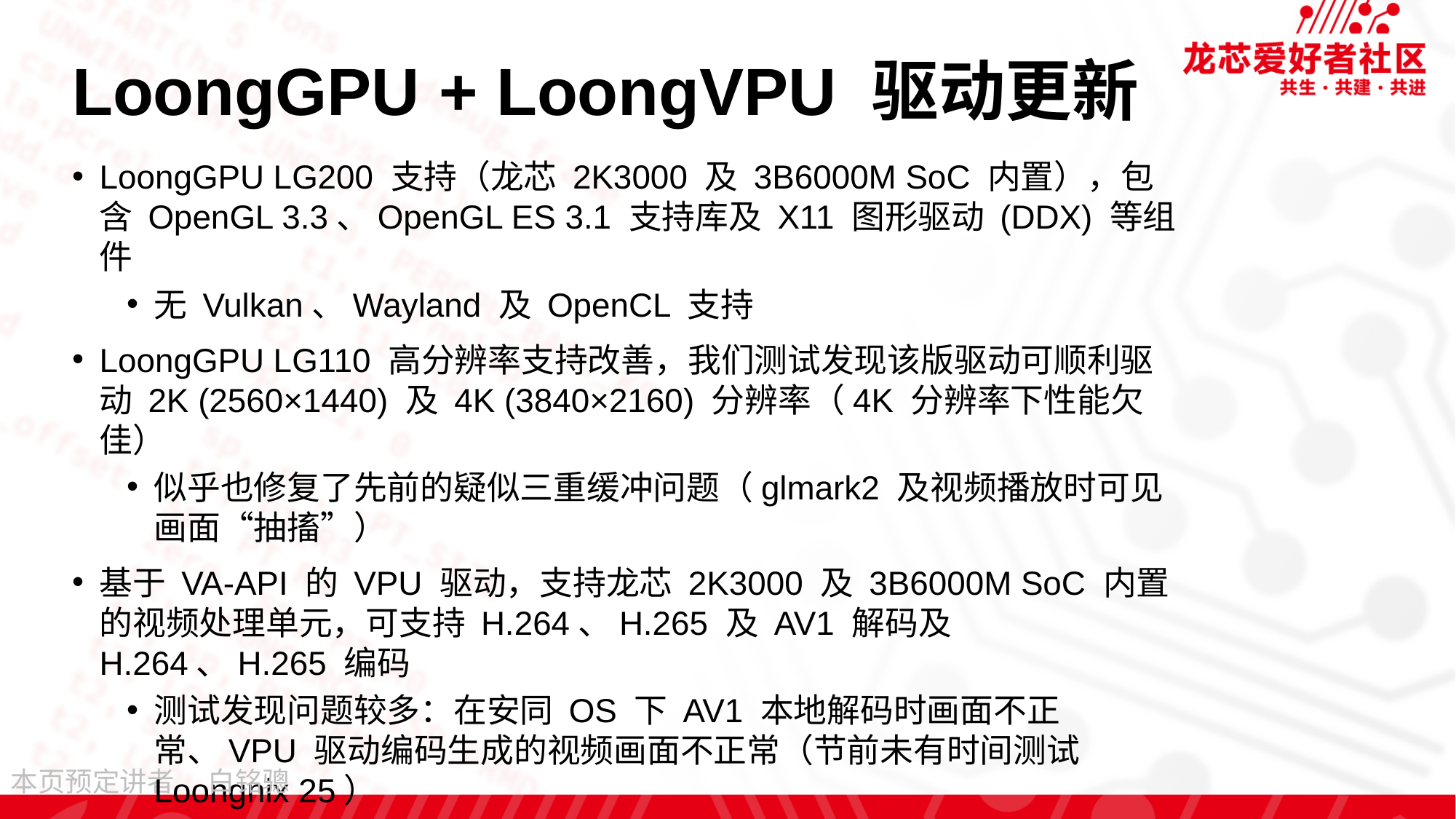

# LoongGPU + LoongVPU 驱动更新
LoongGPU LG200 支持（龙芯 2K3000 及 3B6000M SoC 内置），包含 OpenGL 3.3、OpenGL ES 3.1 支持库及 X11 图形驱动 (DDX) 等组件
无 Vulkan、Wayland 及 OpenCL 支持
LoongGPU LG110 高分辨率支持改善，我们测试发现该版驱动可顺利驱动 2K (2560×1440) 及 4K (3840×2160) 分辨率（4K 分辨率下性能欠佳）
似乎也修复了先前的疑似三重缓冲问题（glmark2 及视频播放时可见画面“抽搐”）
基于 VA-API 的 VPU 驱动，支持龙芯 2K3000 及 3B6000M SoC 内置的视频处理单元，可支持 H.264、H.265 及 AV1 解码及 H.264、H.265 编码
测试发现问题较多：在安同 OS 下 AV1 本地解码时画面不正常、VPU 驱动编码生成的视频画面不正常（节前未有时间测试 Loongnix 25）
Firefox 及 Chromium 无法通过 VA-API 接口调用 VPU：前者可探测到编解码支持情况，但无法使用加速功能；后者报 VA-API 初始化错误
白铭骢